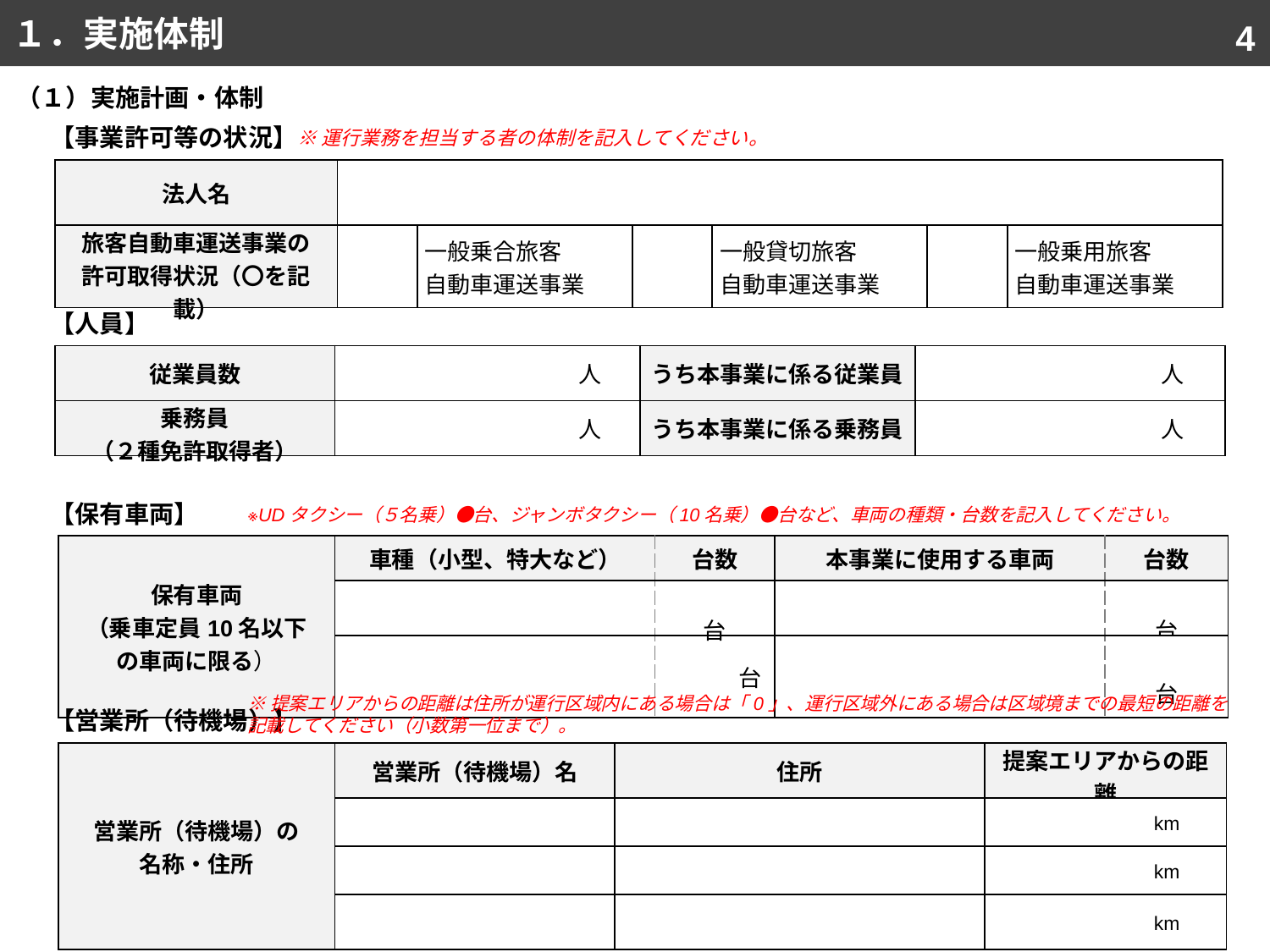

１．実施体制
4
（１）実施計画・体制
【事業許可等の状況】
※運行業務を担当する者の体制を記入してください。
| 法人名 |  |  |  |  |  |  |
| --- | --- | --- | --- | --- | --- | --- |
| 旅客自動車運送事業の 許可取得状況（〇を記載） |  | 一般乗合旅客 自動車運送事業 |  | 一般貸切旅客 自動車運送事業 |  | 一般乗用旅客 自動車運送事業 |
【人員】
| 従業員数 | 人 | うち本事業に係る従業員 | 人 |
| --- | --- | --- | --- |
| 乗務員 （２種免許取得者） | 人 | うち本事業に係る乗務員 | 人 |
【保有車両】
※UDタクシー（５名乗）●台、ジャンボタクシー（10名乗）●台など、車両の種類・台数を記入してください。
| 保有車両 （乗車定員10名以下 の車両に限る） | 車種（小型、特大など） | 台数 | 本事業に使用する車両 | 台数 |
| --- | --- | --- | --- | --- |
|  |  | 台 |  | 台 |
|  |  | 台 |  | 台 |
※提案エリアからの距離は住所が運行区域内にある場合は「0」、運行区域外にある場合は区域境までの最短の距離を記載してください（小数第一位まで）。
【営業所（待機場）】
| 営業所（待機場）の 名称・住所 | 営業所（待機場）名 | 住所 | 提案エリアからの距離 |
| --- | --- | --- | --- |
|  |  |  | km |
|  |  |  | km |
|  |  |  | km |